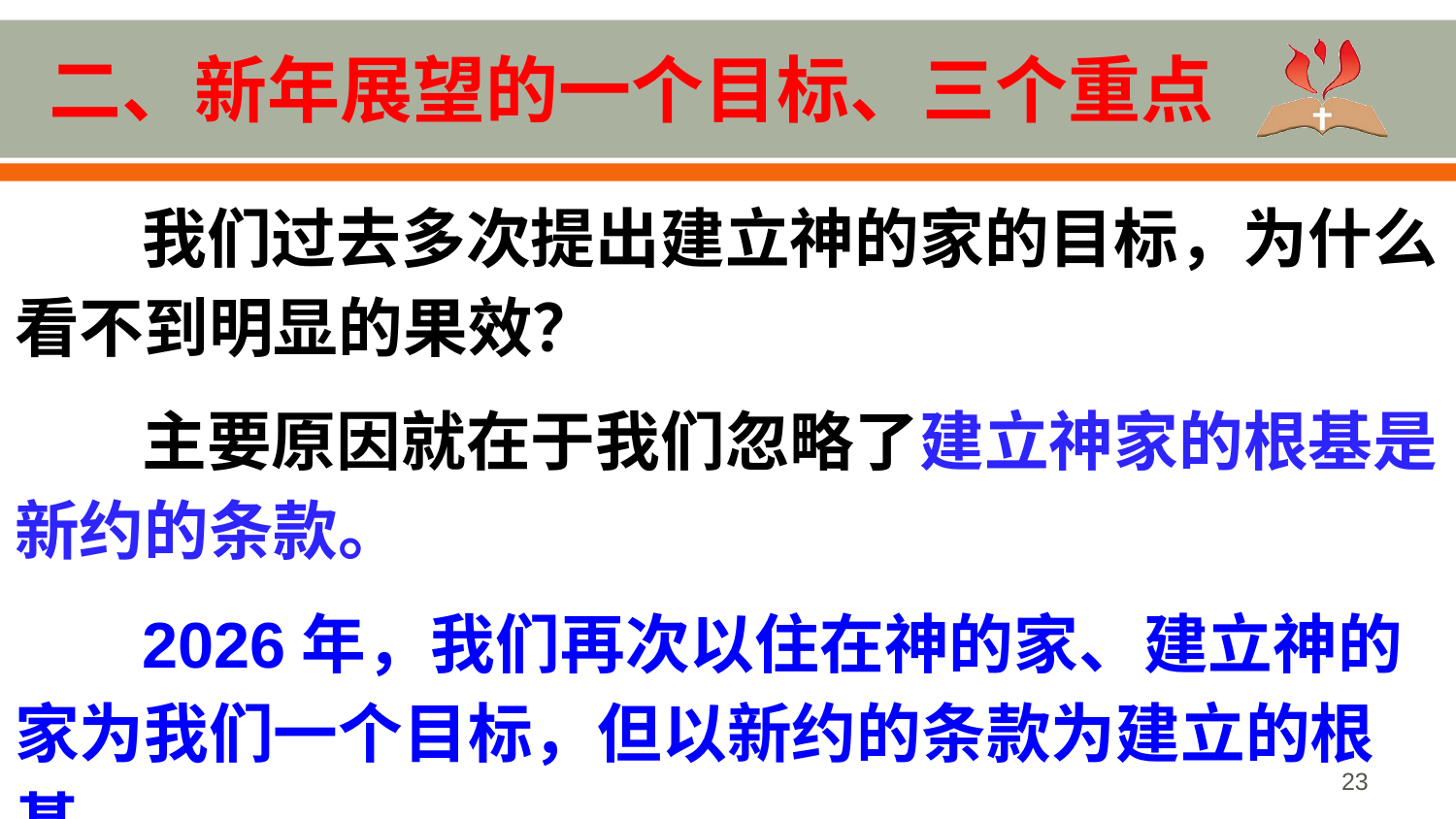

# 二、新年展望的一个目标、三个重点
我们过去多次提出建立神的家的目标，为什么看不到明显的果效？
主要原因就在于我们忽略了建立神家的根基是新约的条款。
2026年，我们再次以住在神的家、建立神的家为我们一个目标，但以新约的条款为建立的根基。

23